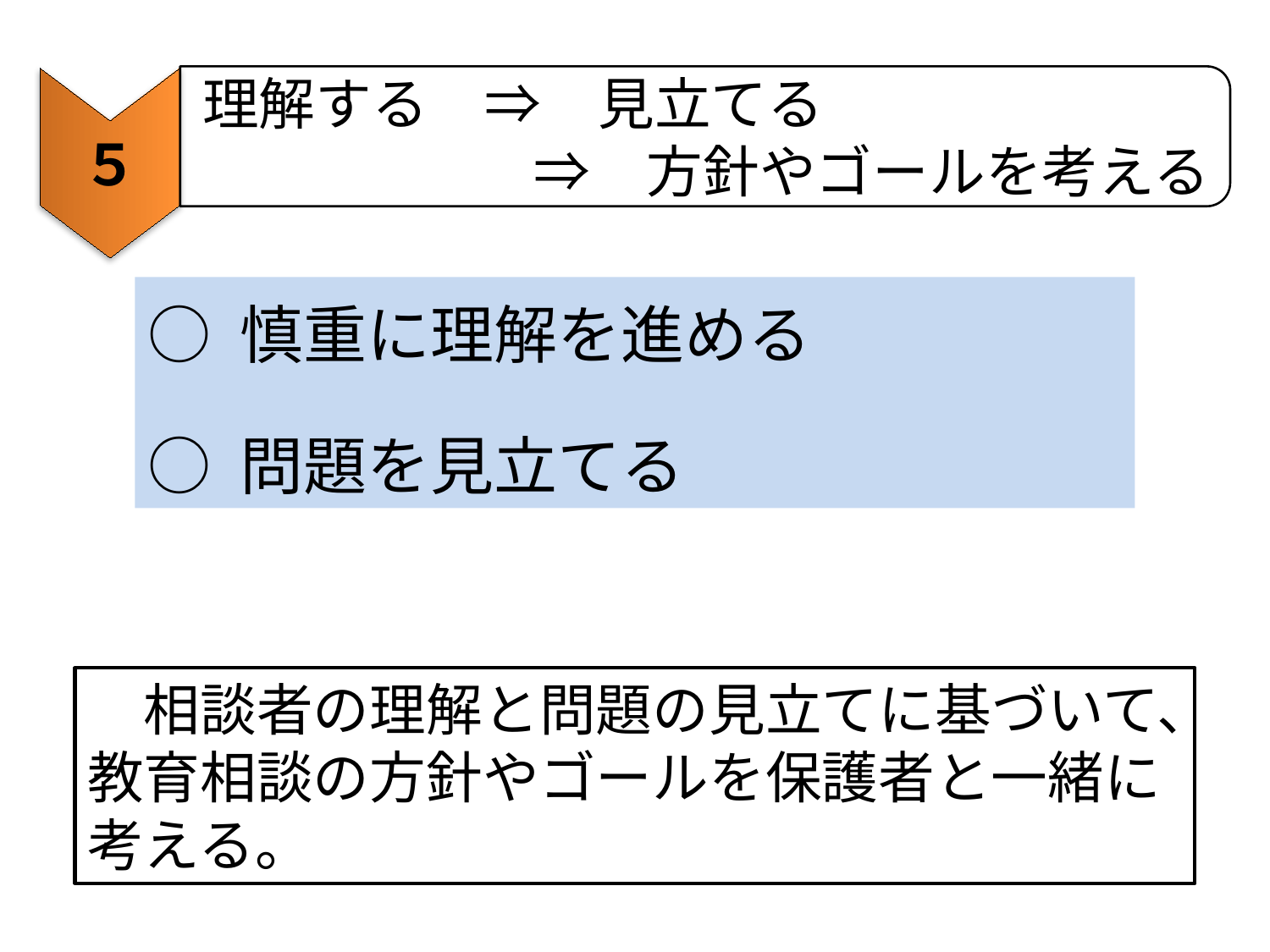

理解する　⇒　見立てる
　⇒　方針やゴールを考える

５
○ 慎重に理解を進める
○ 問題を見立てる
　相談者の理解と問題の見立てに基づいて、教育相談の方針やゴールを保護者と一緒に考える。